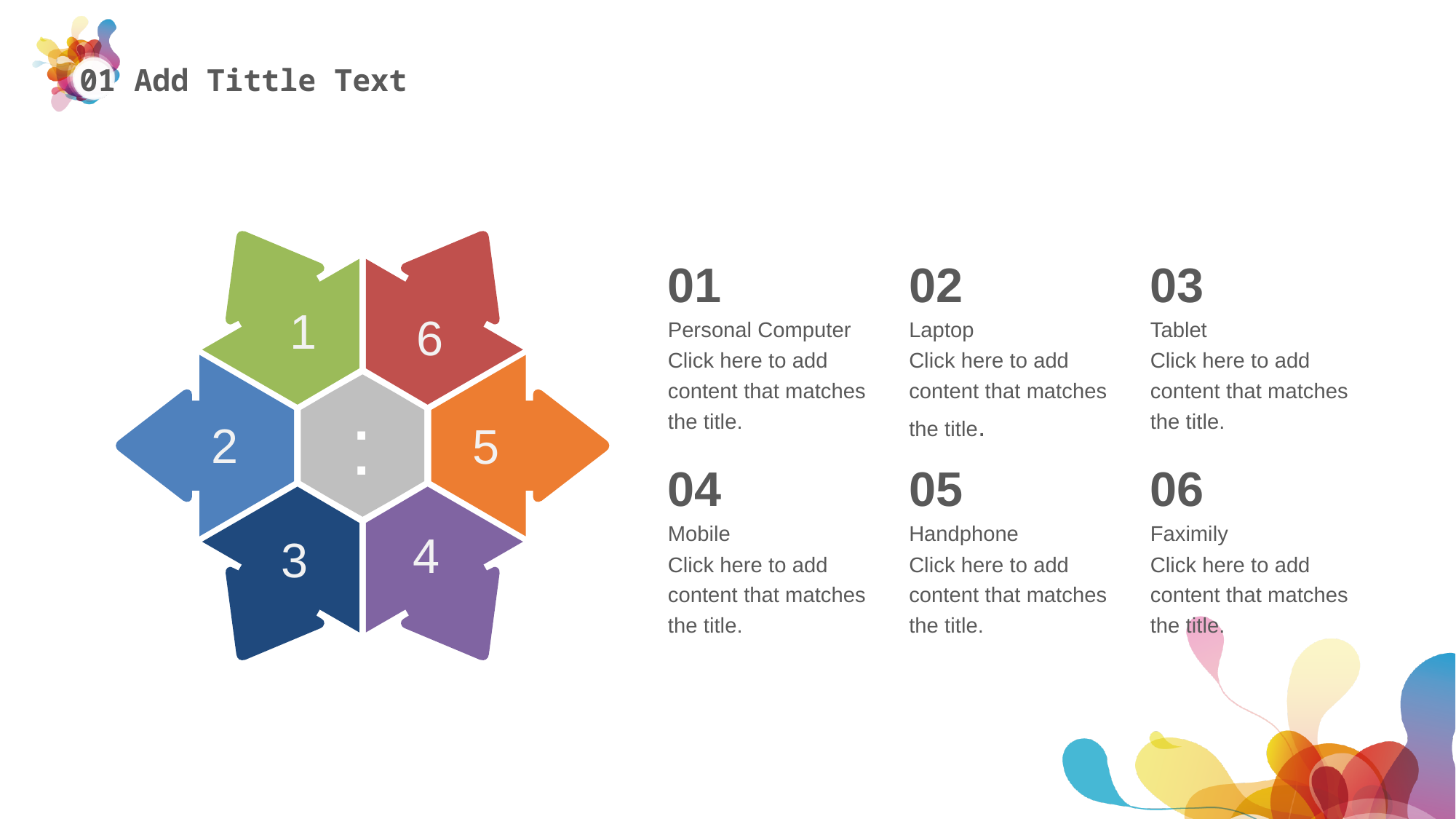

02
Laptop
Click here to add content that matches the title.
03
Tablet
Click here to add content that matches the title.
01
Personal Computer
Click here to add content that matches the title.
1
6

:
2
5
05
Handphone
Click here to add content that matches the title.
06
Faximily
Click here to add content that matches the title.
04
Mobile
Click here to add content that matches the title.

4
3
9
PPT模板 http://www.1ppt.com/moban/